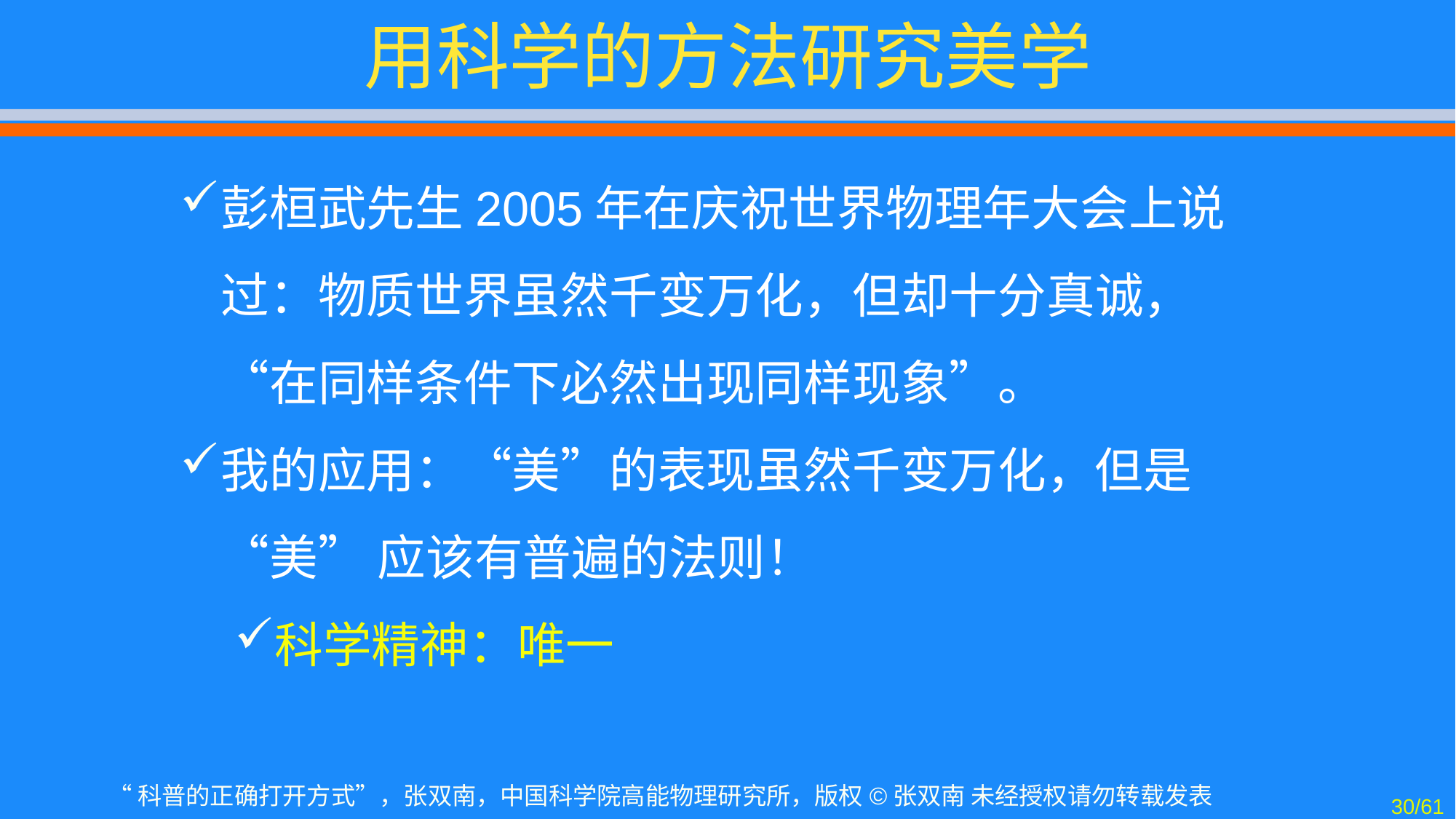

# 用科学的方法研究美学
彭桓武先生2005年在庆祝世界物理年大会上说过：物质世界虽然千变万化，但却十分真诚，“在同样条件下必然出现同样现象”。
我的应用：“美”的表现虽然千变万化，但是“美” 应该有普遍的法则！
科学精神：唯一
30/61